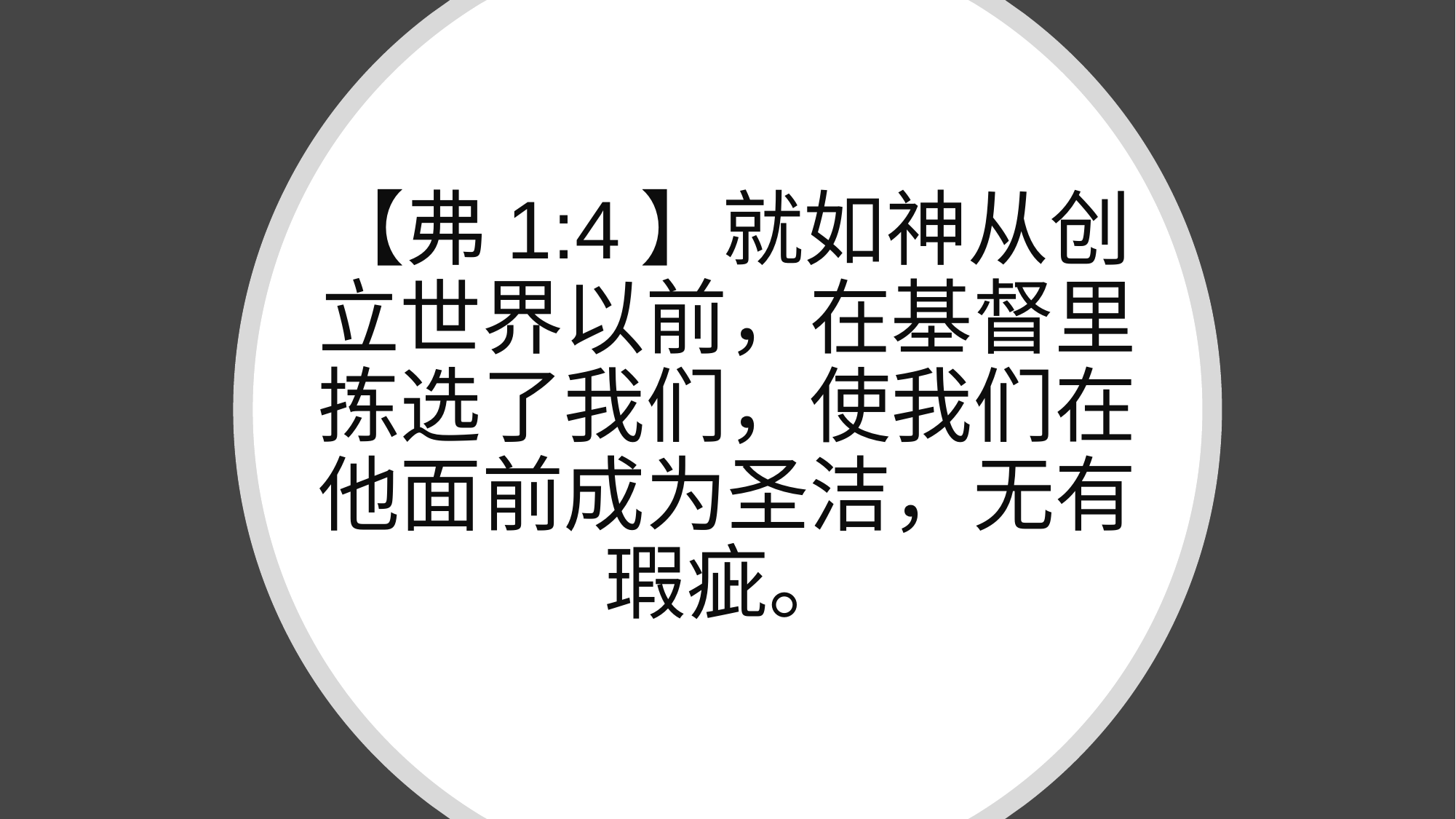

# 【弗1:4】就如神从创立世界以前，在基督里拣选了我们，使我们在他面前成为圣洁，无有瑕疵。